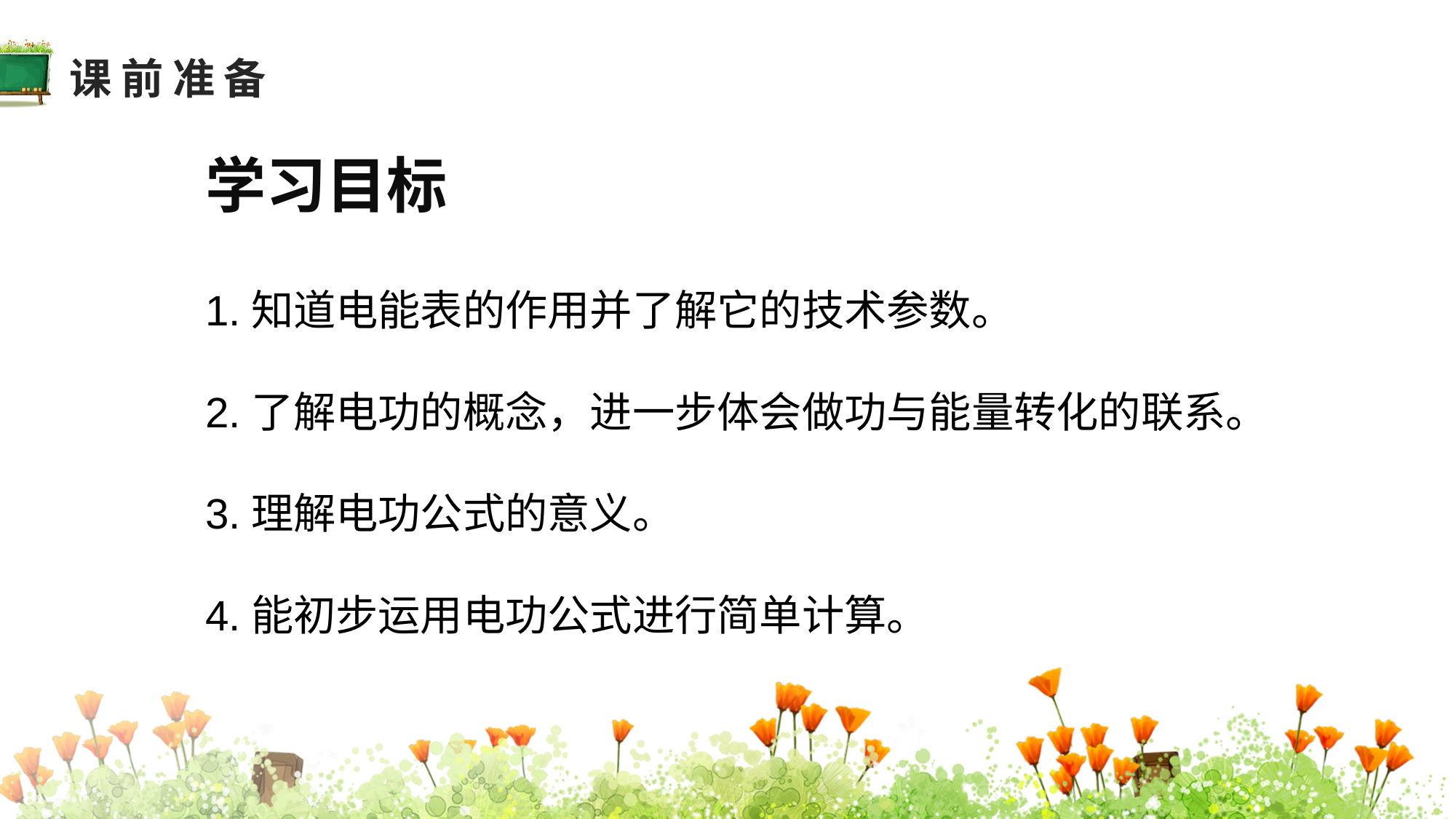

课前准备
学习目标
1.知道电能表的作用并了解它的技术参数。
2.了解电功的概念，进一步体会做功与能量转化的联系。
3.理解电功公式的意义。
4.能初步运用电功公式进行简单计算。

教学分析